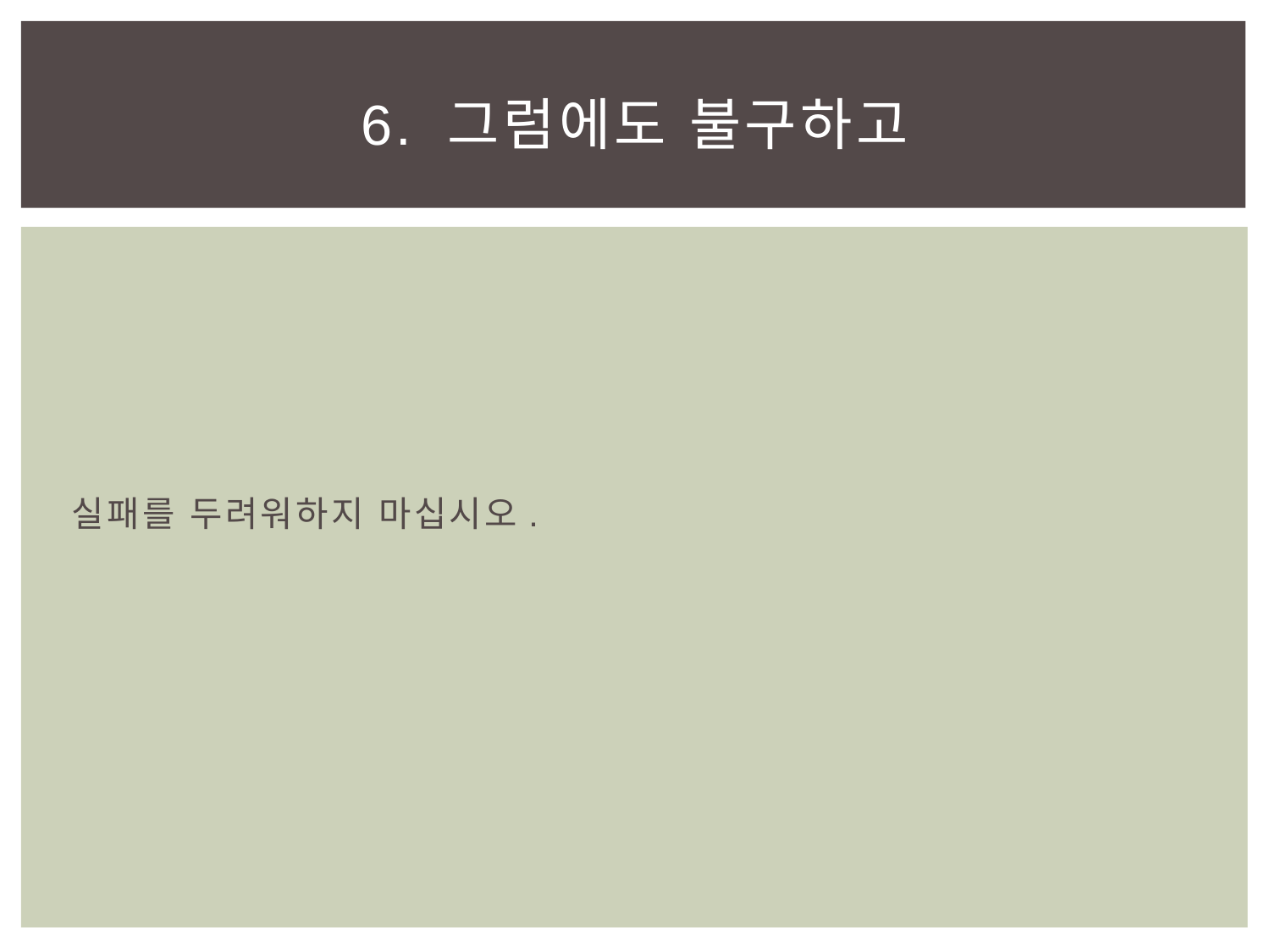

# 6. 그럼에도 불구하고

실패를 두려워하지 마십시오.